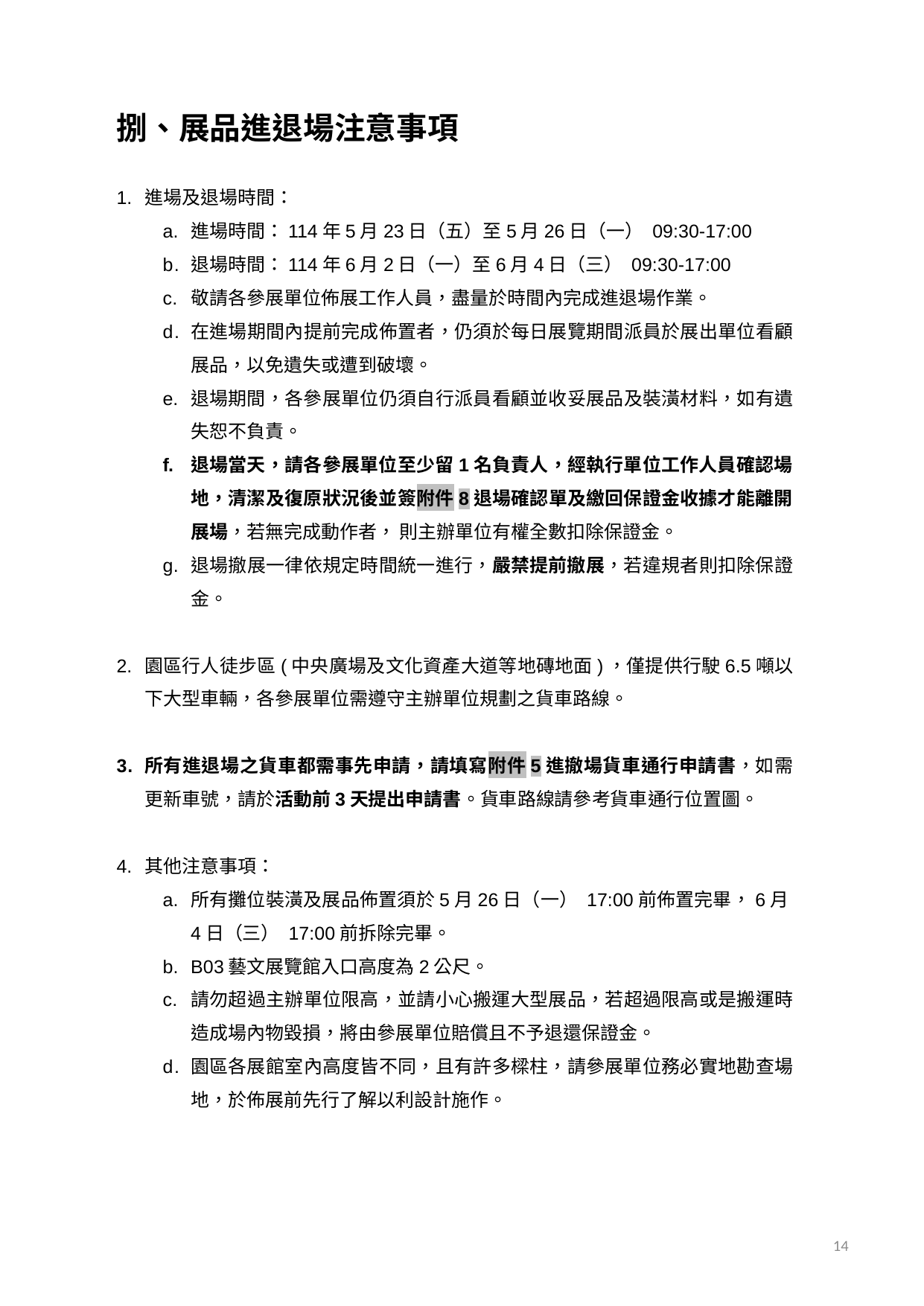

# 捌、展品進退場注意事項
進場及退場時間：
進場時間：114年5月23日（五）至5月26日（一） 09:30-17:00
退場時間：114年6月2日（一）至6月4日（三） 09:30-17:00
敬請各參展單位佈展工作人員，盡量於時間內完成進退場作業。
在進場期間內提前完成佈置者，仍須於每日展覽期間派員於展出單位看顧展品，以免遺失或遭到破壞。
退場期間，各參展單位仍須自行派員看顧並收妥展品及裝潢材料，如有遺失恕不負責。
退場當天，請各參展單位至少留1名負責人，經執行單位工作人員確認場地，清潔及復原狀況後並簽附件8退場確認單及繳回保證金收據才能離開展場，若無完成動作者， 則主辦單位有權全數扣除保證金。
退場撤展一律依規定時間統一進行，嚴禁提前撤展，若違規者則扣除保證金。

園區行人徒步區(中央廣場及文化資產大道等地磚地面)，僅提供行駛6.5噸以下大型車輛，各參展單位需遵守主辦單位規劃之貨車路線。

所有進退場之貨車都需事先申請，請填寫附件5進撤場貨車通行申請書，如需更新車號，請於活動前3天提出申請書。貨車路線請參考貨車通行位置圖。

其他注意事項：
所有攤位裝潢及展品佈置須於5月26日（一） 17:00前佈置完畢，6月4日（三） 17:00前拆除完畢。
B03藝文展覽館入口高度為2公尺。
請勿超過主辦單位限高，並請小心搬運大型展品，若超過限高或是搬運時造成場內物毀損，將由參展單位賠償且不予退還保證金。
園區各展館室內高度皆不同，且有許多樑柱，請參展單位務必實地勘查場地，於佈展前先行了解以利設計施作。
14